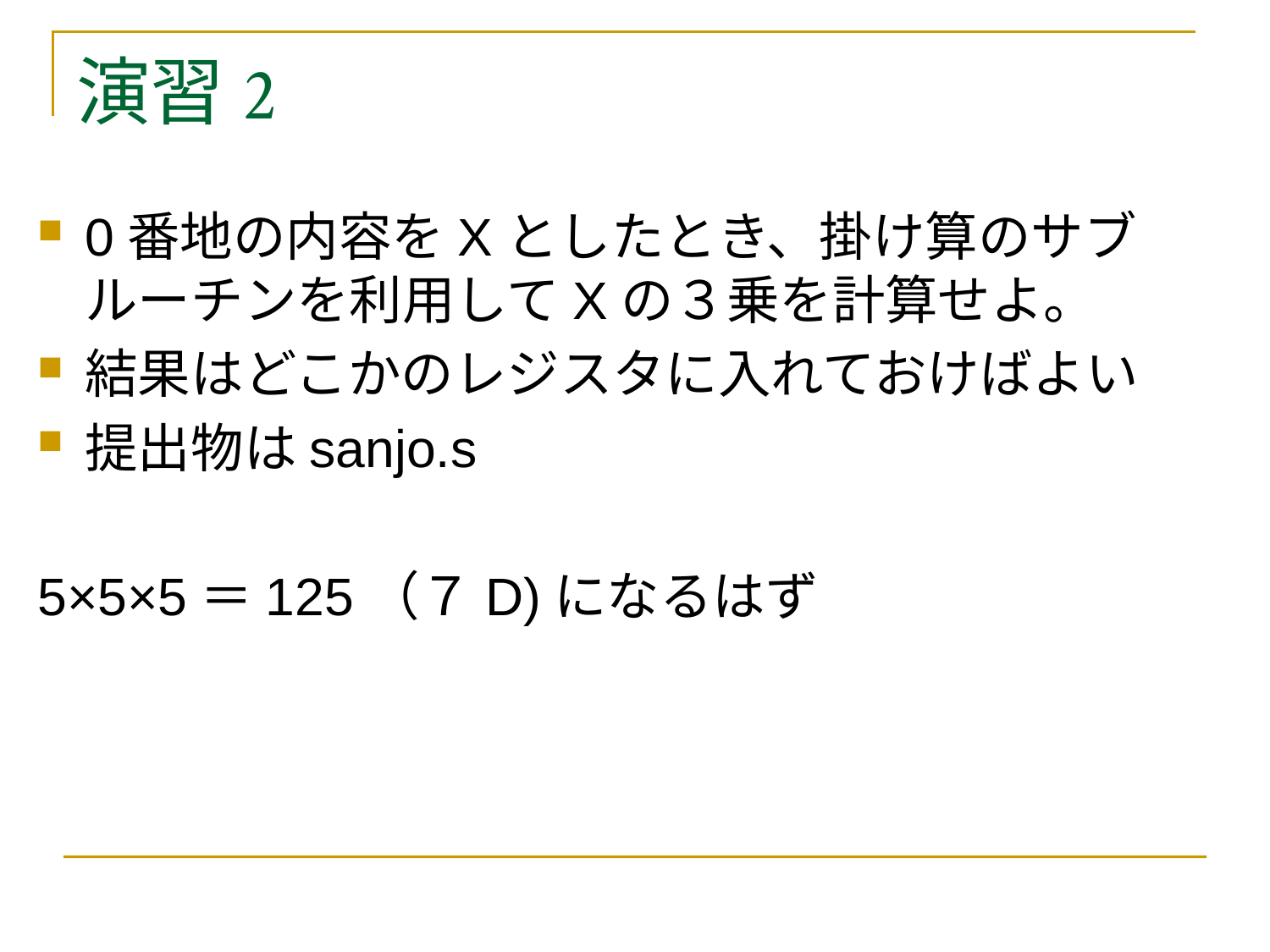

# 演習2
0番地の内容をXとしたとき、掛け算のサブルーチンを利用してXの３乗を計算せよ。
結果はどこかのレジスタに入れておけばよい
提出物はsanjo.s

5×5×5＝125（７D)になるはず